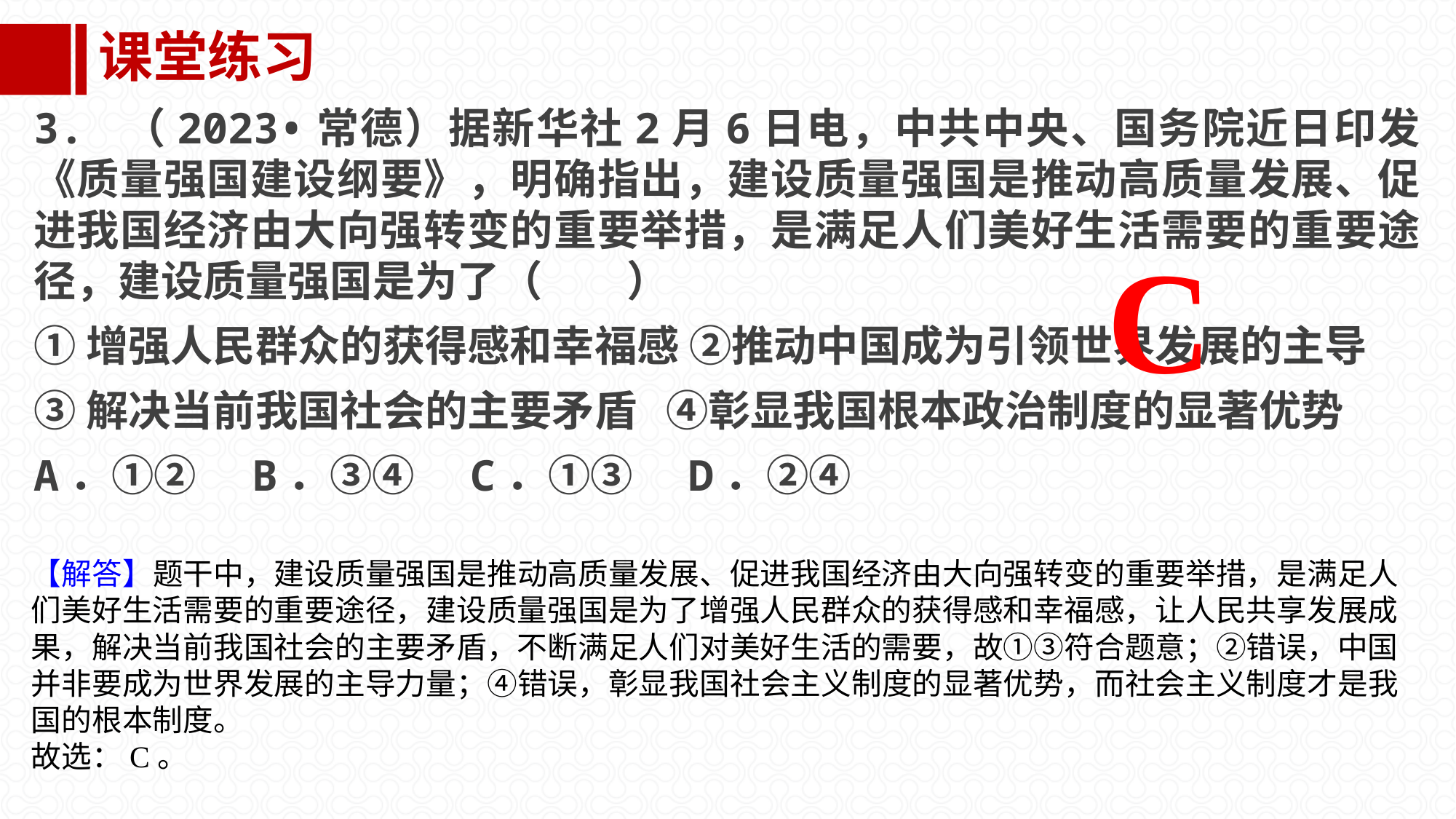

课堂练习
3. （2023•常德）据新华社2月6日电，中共中央、国务院近日印发《质量强国建设纲要》，明确指出，建设质量强国是推动高质量发展、促进我国经济由大向强转变的重要举措，是满足人们美好生活需要的重要途径，建设质量强国是为了（　　）
①增强人民群众的获得感和幸福感 ②推动中国成为引领世界发展的主导
③解决当前我国社会的主要矛盾   ④彰显我国根本政治制度的显著优势
A．①②	B．③④	C．①③	D．②④
C
【解答】题干中，建设质量强国是推动高质量发展、促进我国经济由大向强转变的重要举措，是满足人们美好生活需要的重要途径，建设质量强国是为了增强人民群众的获得感和幸福感，让人民共享发展成果，解决当前我国社会的主要矛盾，不断满足人们对美好生活的需要，故①③符合题意；②错误，中国并非要成为世界发展的主导力量；④错误，彰显我国社会主义制度的显著优势，而社会主义制度才是我国的根本制度。故选：C。